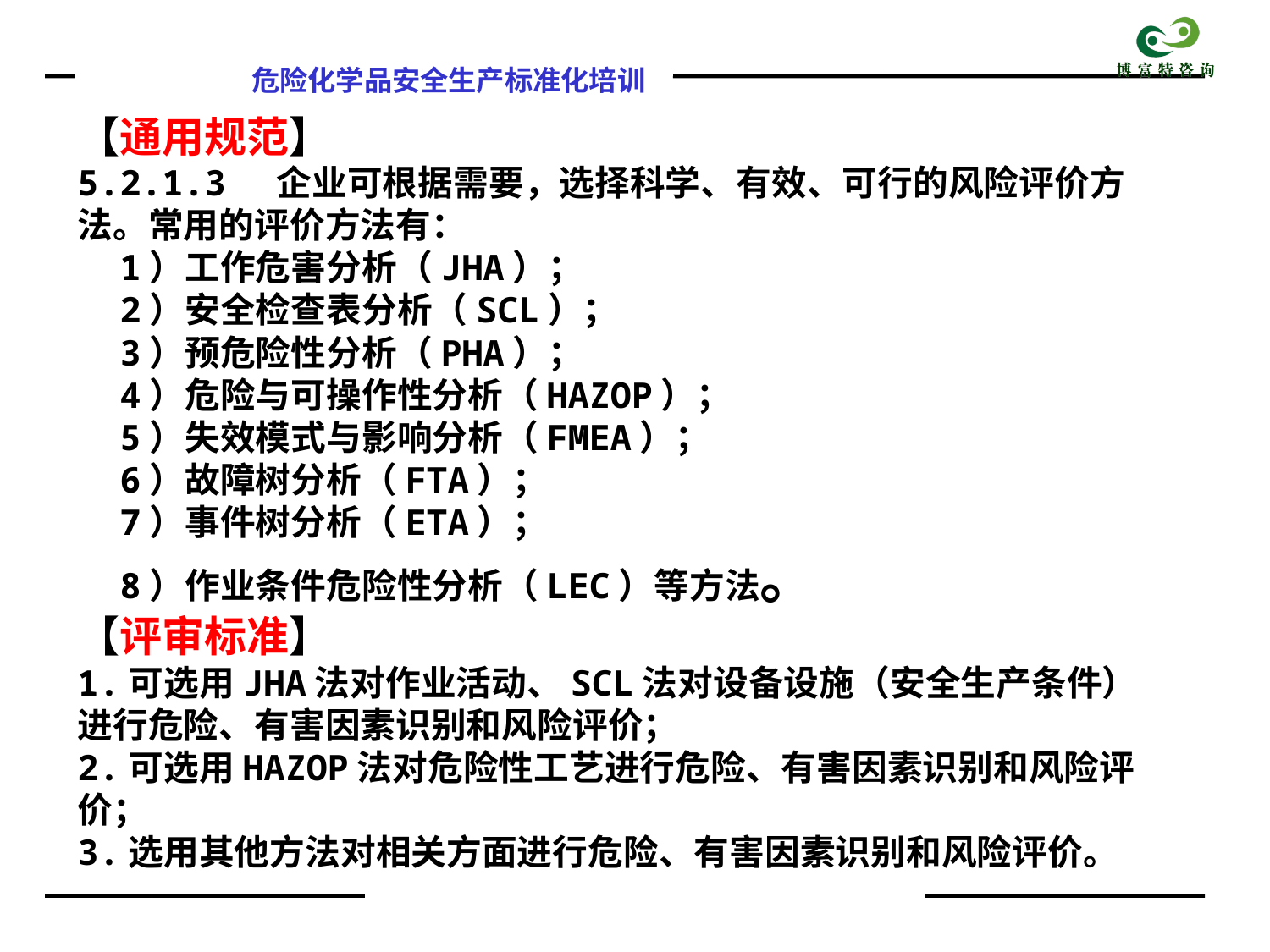

【通用规范】
5.2.1.3  企业可根据需要，选择科学、有效、可行的风险评价方法。常用的评价方法有：
  1）工作危害分析（JHA）；
  2）安全检查表分析（SCL）；
  3）预危险性分析（PHA）；
  4）危险与可操作性分析（HAZOP）；
  5）失效模式与影响分析（FMEA）；
  6）故障树分析（FTA）；
  7）事件树分析（ETA）；
  8）作业条件危险性分析（LEC）等方法。
【评审标准】
1.可选用JHA法对作业活动、SCL法对设备设施（安全生产条件）进行危险、有害因素识别和风险评价；
2.可选用HAZOP法对危险性工艺进行危险、有害因素识别和风险评价；
3.选用其他方法对相关方面进行危险、有害因素识别和风险评价。